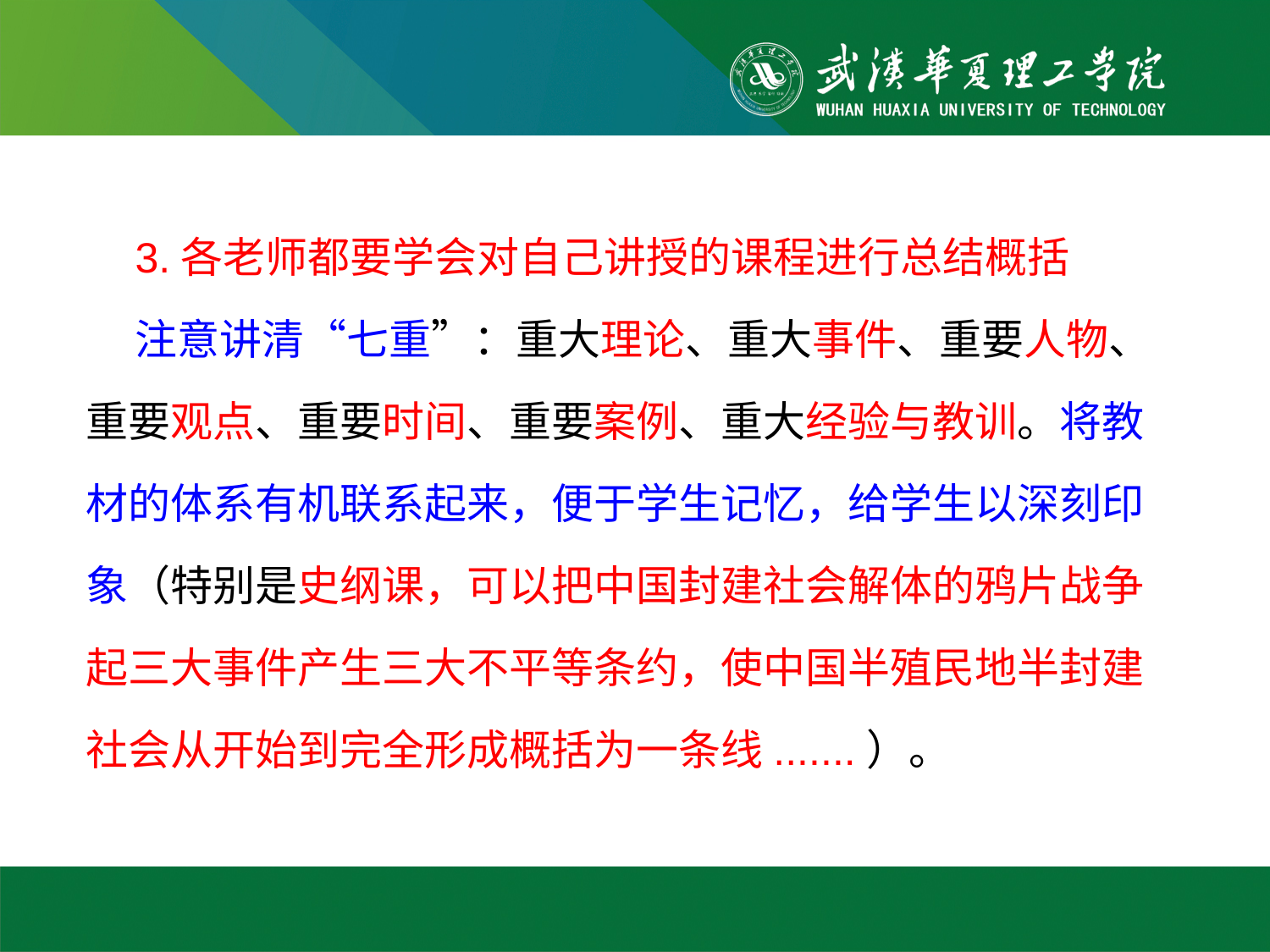

3.各老师都要学会对自己讲授的课程进行总结概括
注意讲清“七重”：重大理论、重大事件、重要人物、重要观点、重要时间、重要案例、重大经验与教训。将教材的体系有机联系起来，便于学生记忆，给学生以深刻印象（特别是史纲课，可以把中国封建社会解体的鸦片战争起三大事件产生三大不平等条约，使中国半殖民地半封建社会从开始到完全形成概括为一条线.......）。